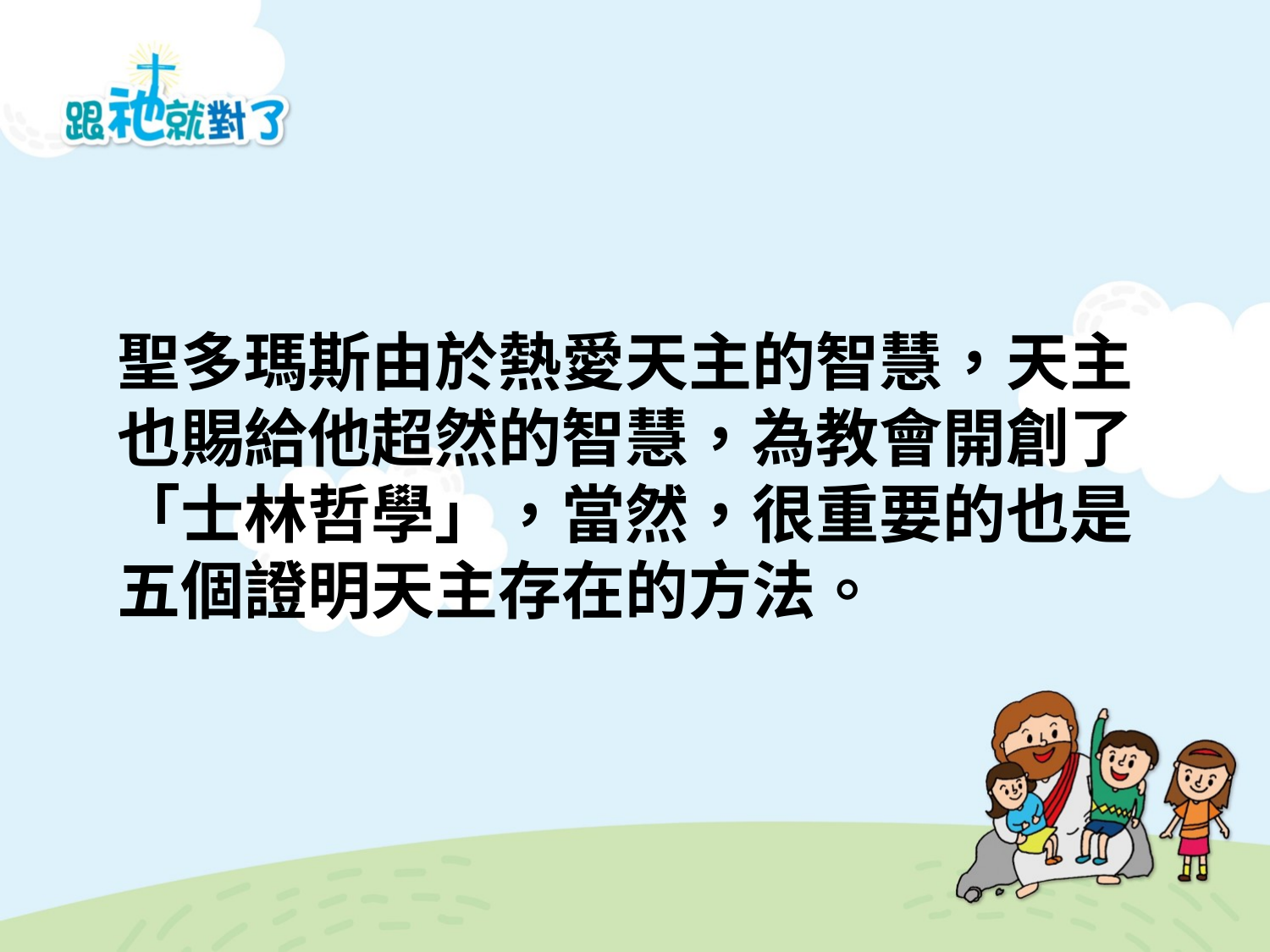

聖多瑪斯由於熱愛天主的智慧，天主也賜給他超然的智慧，為教會開創了「士林哲學」，當然，很重要的也是五個證明天主存在的方法。